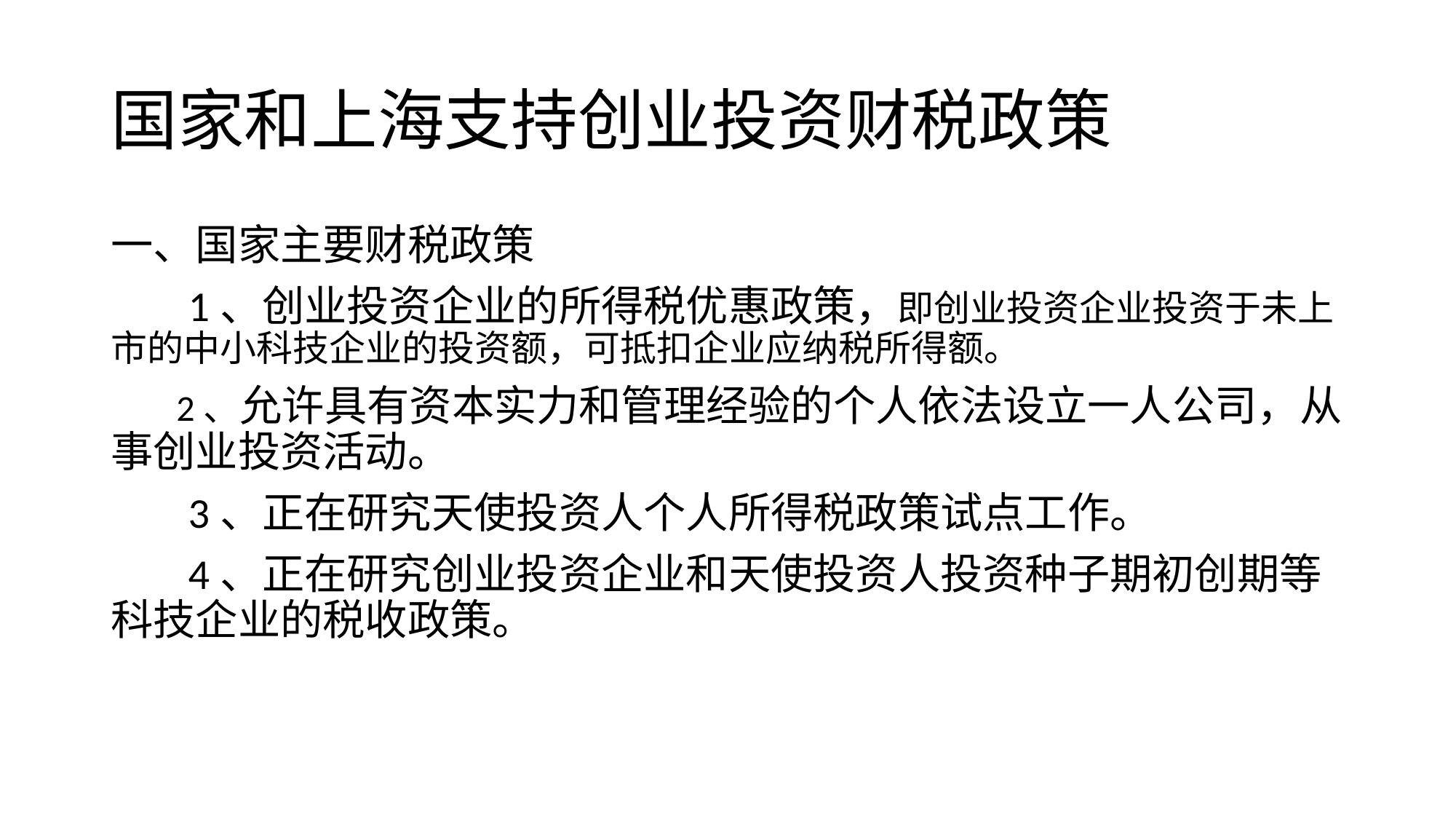

# 国家和上海支持创业投资财税政策
一、国家主要财税政策
        1、创业投资企业的所得税优惠政策，即创业投资企业投资于未上市的中小科技企业的投资额，可抵扣企业应纳税所得额。
        2、允许具有资本实力和管理经验的个人依法设立一人公司，从事创业投资活动。
        3、正在研究天使投资人个人所得税政策试点工作。
        4、正在研究创业投资企业和天使投资人投资种子期初创期等科技企业的税收政策。